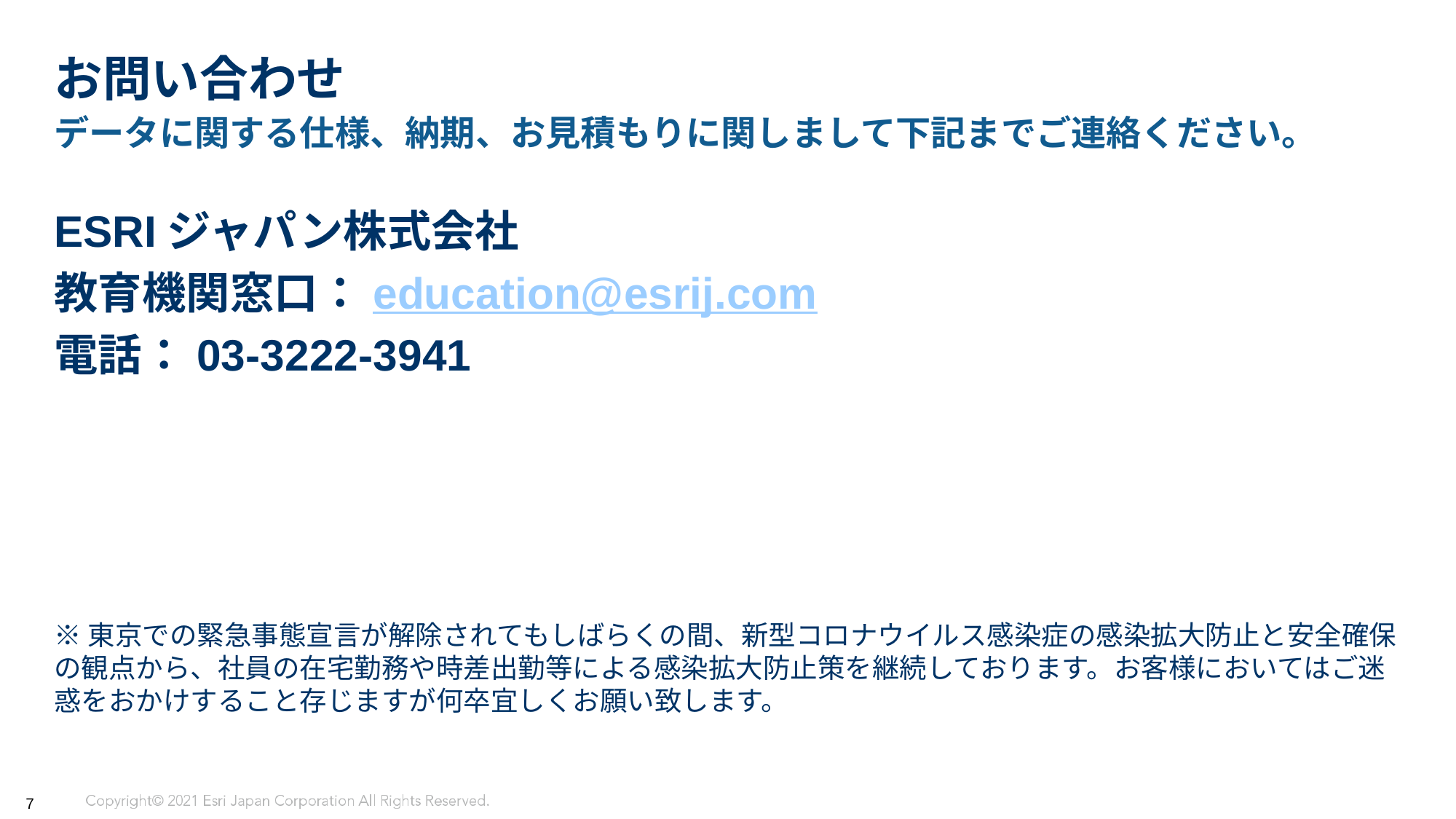

# お問い合わせ
データに関する仕様、納期、お見積もりに関しまして下記までご連絡ください。
ESRIジャパン株式会社
教育機関窓口：education@esrij.com
電話：03-3222-3941

※東京での緊急事態宣言が解除されてもしばらくの間、新型コロナウイルス感染症の感染拡大防止と安全確保の観点から、社員の在宅勤務や時差出勤等による感染拡大防止策を継続しております。お客様においてはご迷惑をおかけすること存じますが何卒宜しくお願い致します。
7